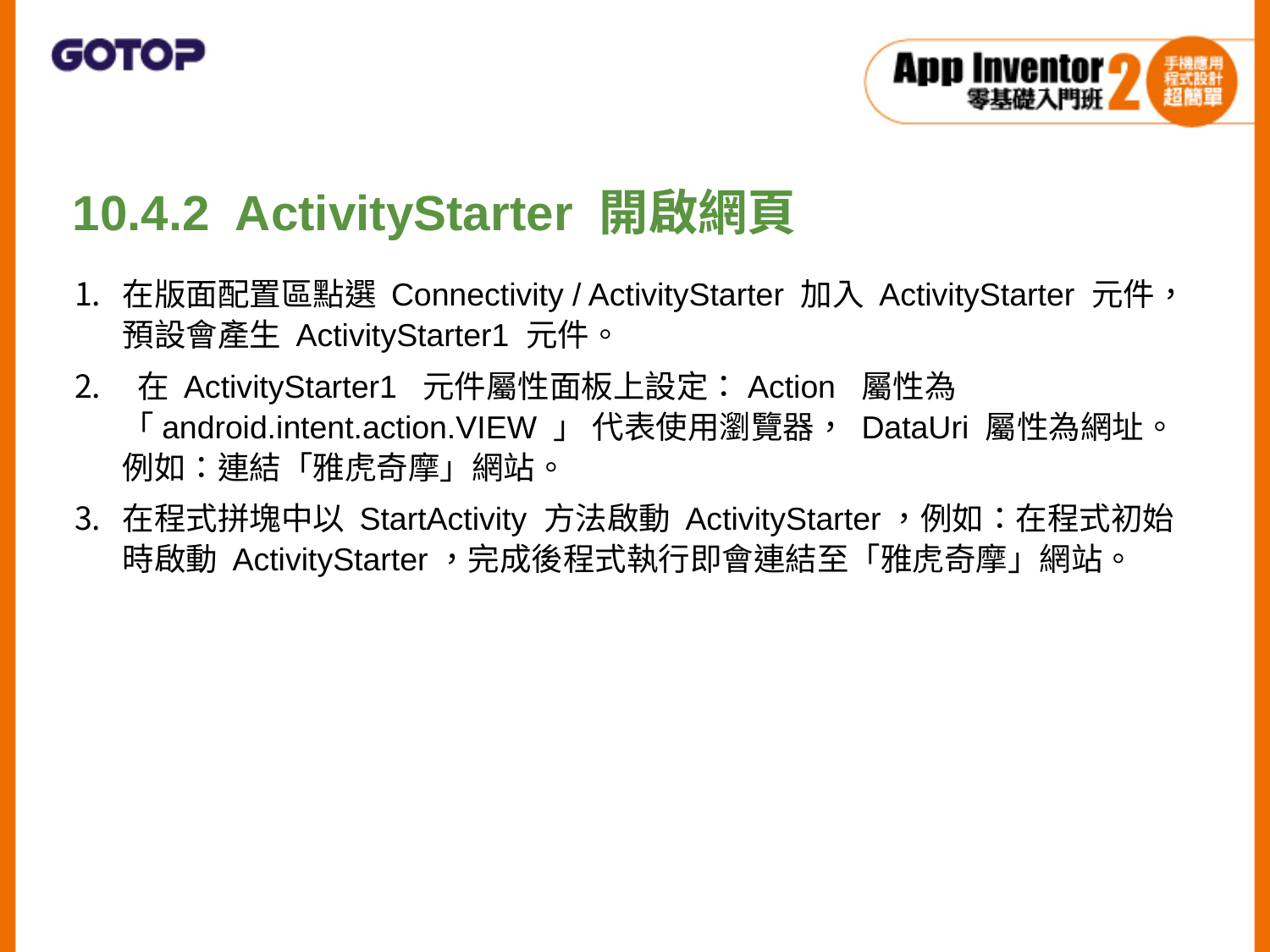

10.4.2  ActivityStarter 開啟網頁
在版面配置區點選 Connectivity / ActivityStarter 加入 ActivityStarter 元件，預設會產生 ActivityStarter1 元件。
 在 ActivityStarter1  元件屬性面板上設定：Action  屬性為「android.intent.action.VIEW 」 代表使用瀏覽器， DataUri 屬性為網址。 例如：連結「雅虎奇摩」網站。
在程式拼塊中以 StartActivity 方法啟動 ActivityStarter，例如：在程式初始時啟動 ActivityStarter，完成後程式執行即會連結至「雅虎奇摩」網站。